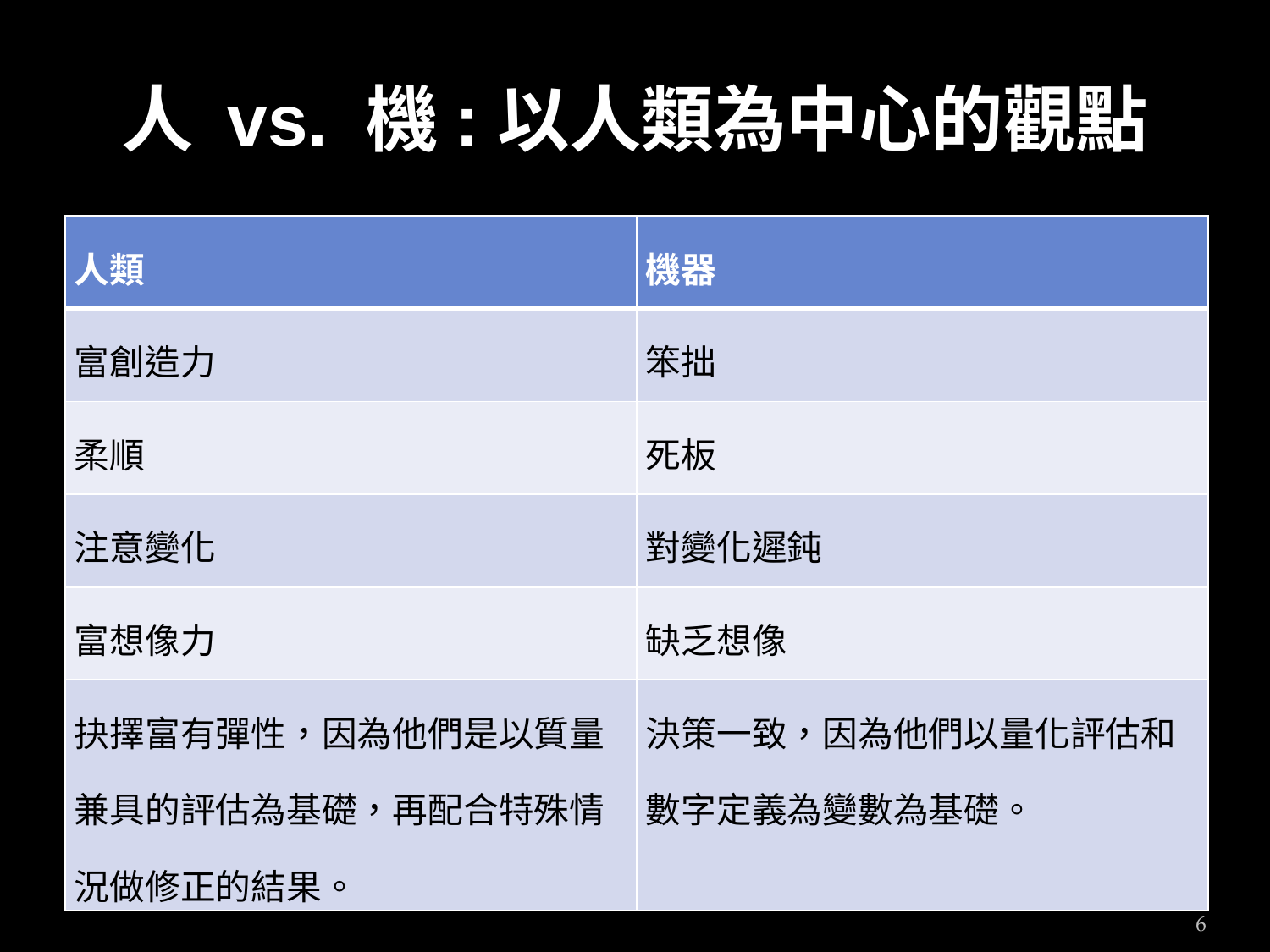

# 人 vs. 機:以人類為中心的觀點
| 人類 | 機器 |
| --- | --- |
| 富創造力 | 笨拙 |
| 柔順 | 死板 |
| 注意變化 | 對變化遲鈍 |
| 富想像力 | 缺乏想像 |
| 抉擇富有彈性，因為他們是以質量兼具的評估為基礎，再配合特殊情況做修正的結果。 | 決策一致，因為他們以量化評估和數字定義為變數為基礎。 |
6